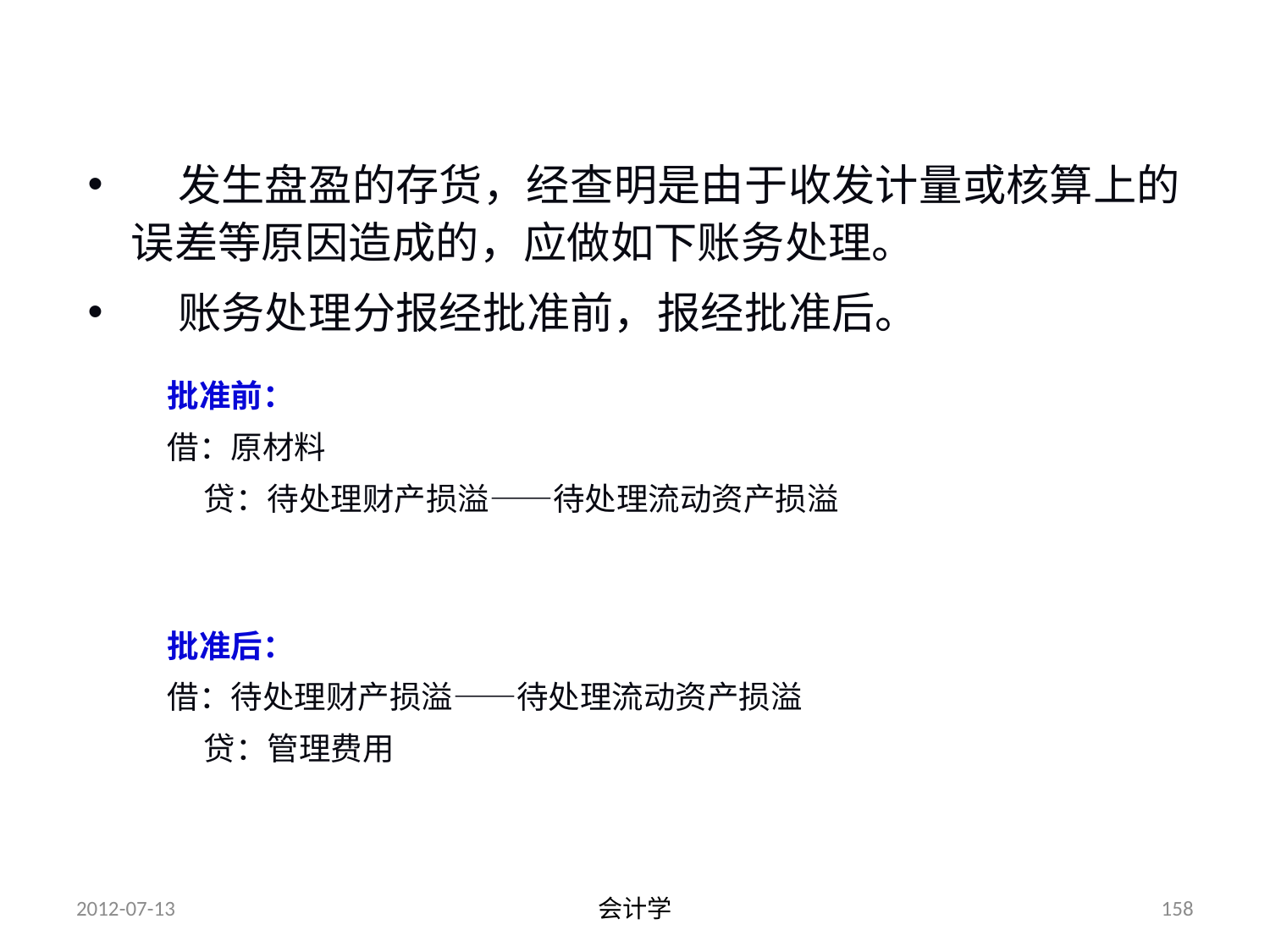

# （一）存货盘盈的核算
    发生盘盈的存货，经查明是由于收发计量或核算上的误差等原因造成的，应做如下账务处理。
    账务处理分报经批准前，报经批准后。
批准前：
借：原材料
    贷：待处理财产损溢——待处理流动资产损溢
批准后：
借：待处理财产损溢——待处理流动资产损溢
    贷：管理费用
2012-07-13
会计学
158